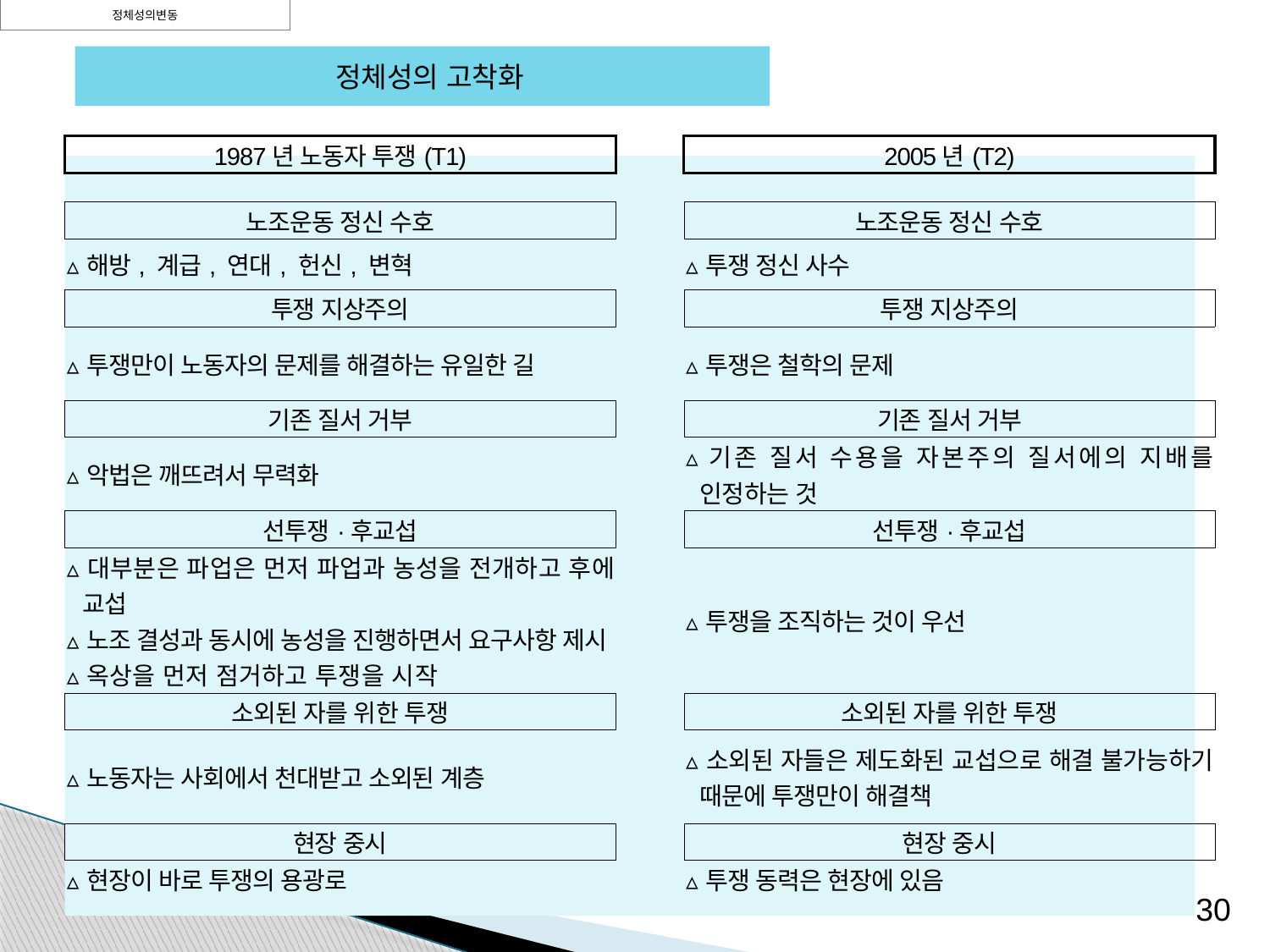

정체성의변동
 정체성의 고착화
| 1987년 노동자 투쟁(T1) |  | 2005년(T2) |
| --- | --- | --- |
|  |  |  |
| 노조운동 정신 수호 |  | 노조운동 정신 수호 |
| ▵해방, 계급, 연대, 헌신, 변혁 |  | ▵투쟁 정신 사수 |
| 투쟁 지상주의 |  | 투쟁 지상주의 |
| ▵투쟁만이 노동자의 문제를 해결하는 유일한 길 |  | ▵투쟁은 철학의 문제 |
| 기존 질서 거부 |  | 기존 질서 거부 |
| ▵악법은 깨뜨려서 무력화 |  | ▵기존 질서 수용을 자본주의 질서에의 지배를 인정하는 것 |
| 선투쟁·후교섭 |  | 선투쟁·후교섭 |
| ▵대부분은 파업은 먼저 파업과 농성을 전개하고 후에 교섭 ▵노조 결성과 동시에 농성을 진행하면서 요구사항 제시 ▵옥상을 먼저 점거하고 투쟁을 시작 |  | ▵투쟁을 조직하는 것이 우선 |
| 소외된 자를 위한 투쟁 |  | 소외된 자를 위한 투쟁 |
| ▵노동자는 사회에서 천대받고 소외된 계층 |  | ▵소외된 자들은 제도화된 교섭으로 해결 불가능하기 때문에 투쟁만이 해결책 |
| 현장 중시 |  | 현장 중시 |
| ▵현장이 바로 투쟁의 용광로 |  | ▵투쟁 동력은 현장에 있음 |

30